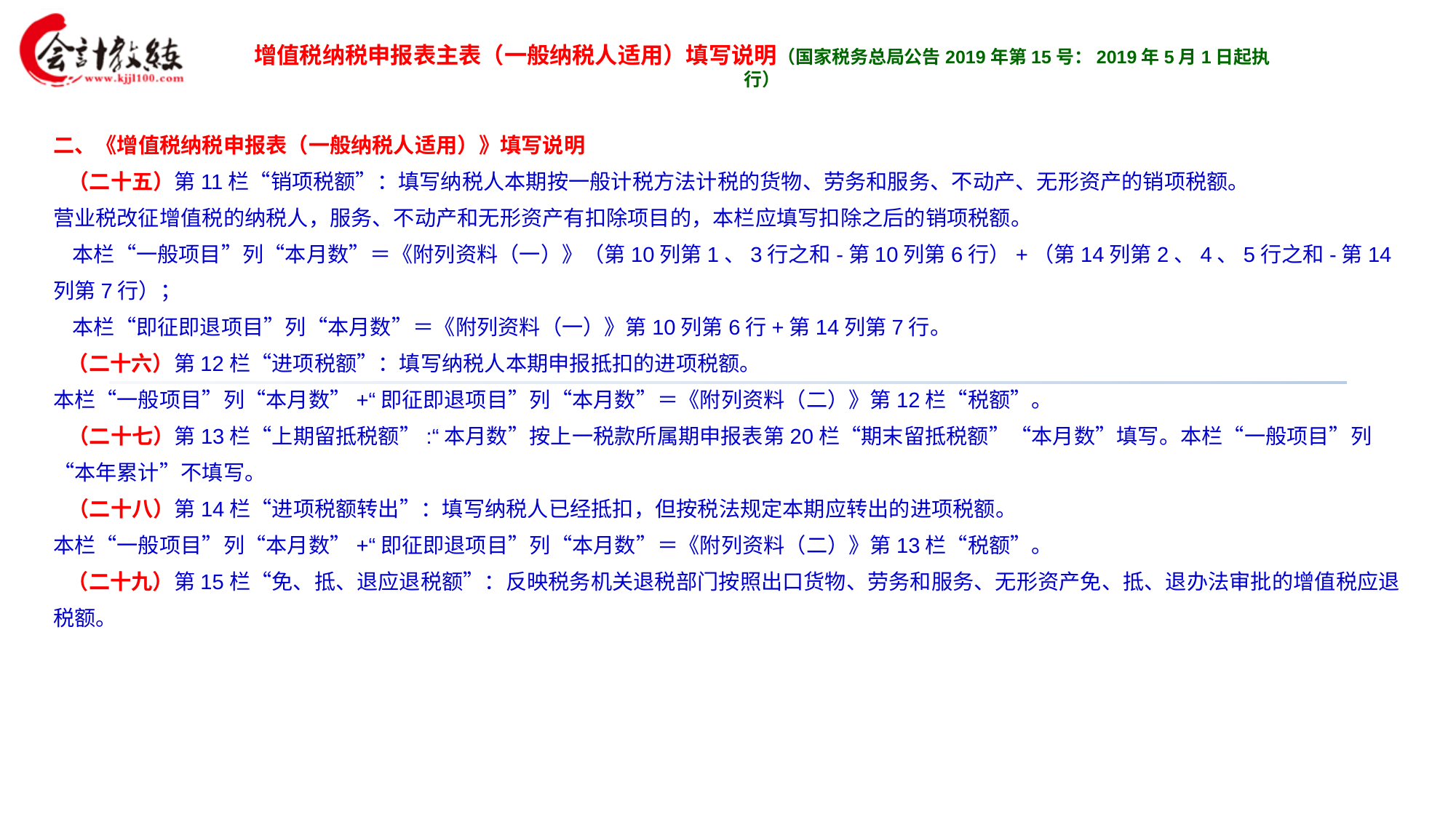

增值税纳税申报表主表（一般纳税人适用）填写说明（国家税务总局公告2019年第15号：2019年5月1日起执行）
二、《增值税纳税申报表（一般纳税人适用）》填写说明
  （二十五）第11栏“销项税额”：填写纳税人本期按一般计税方法计税的货物、劳务和服务、不动产、无形资产的销项税额。
营业税改征增值税的纳税人，服务、不动产和无形资产有扣除项目的，本栏应填写扣除之后的销项税额。
   本栏“一般项目”列“本月数”＝《附列资料（一）》（第10列第1、3行之和-第10列第6行）+（第14列第2、4、5行之和-第14列第7行）；
   本栏“即征即退项目”列“本月数”＝《附列资料（一）》第10列第6行+第14列第7行。
  （二十六）第12栏“进项税额”：填写纳税人本期申报抵扣的进项税额。
本栏“一般项目”列“本月数”+“即征即退项目”列“本月数”＝《附列资料（二）》第12栏“税额”。
  （二十七）第13栏“上期留抵税额”:“本月数”按上一税款所属期申报表第20栏“期末留抵税额”“本月数”填写。本栏“一般项目”列“本年累计”不填写。
  （二十八）第14栏“进项税额转出”：填写纳税人已经抵扣，但按税法规定本期应转出的进项税额。
本栏“一般项目”列“本月数”+“即征即退项目”列“本月数”＝《附列资料（二）》第13栏“税额”。
  （二十九）第15栏“免、抵、退应退税额”：反映税务机关退税部门按照出口货物、劳务和服务、无形资产免、抵、退办法审批的增值税应退税额。